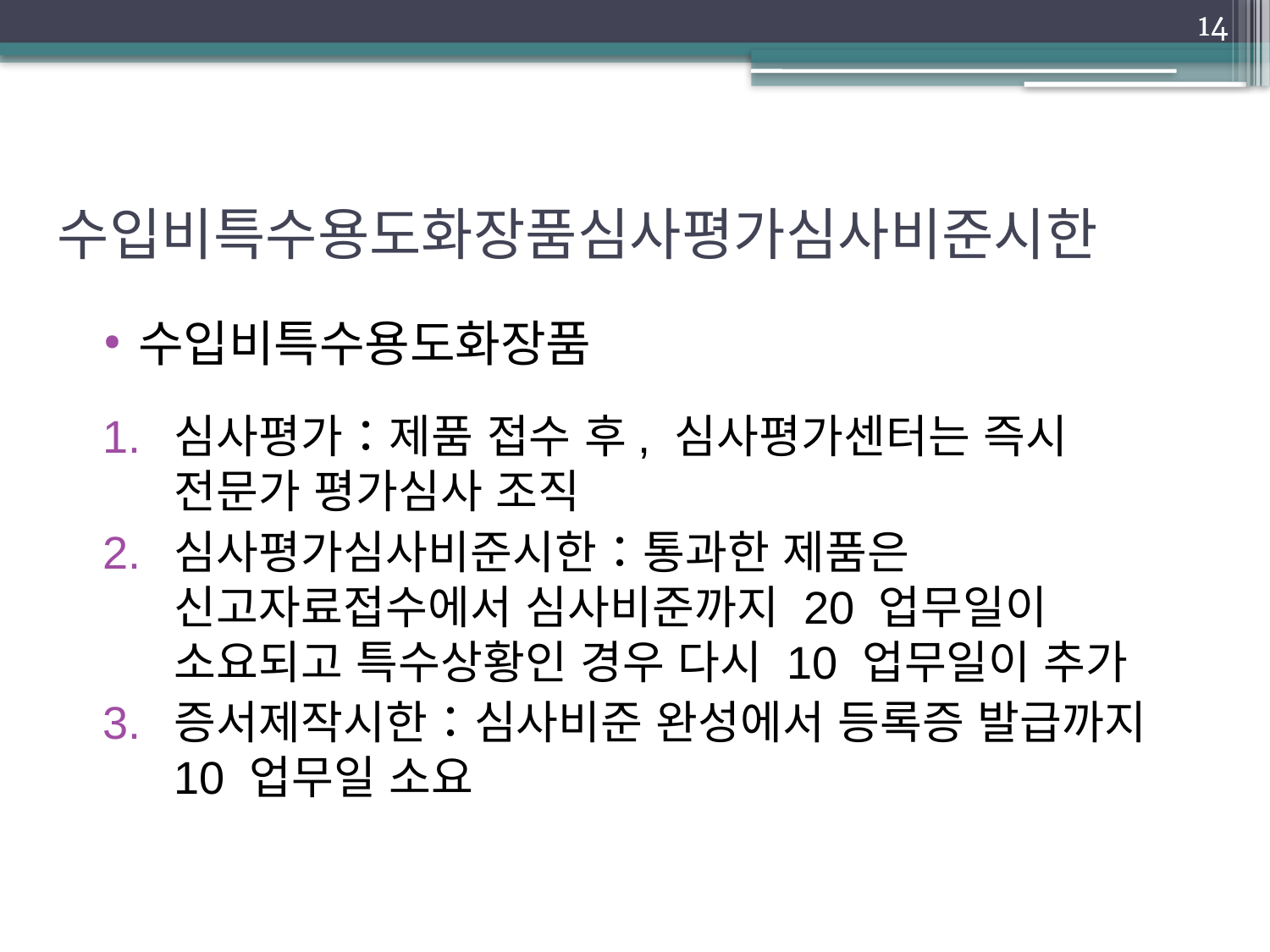

14
# 수입비특수용도화장품심사평가심사비준시한
수입비특수용도화장품

심사평가：제품 접수 후, 심사평가센터는 즉시 전문가 평가심사 조직
심사평가심사비준시한：통과한 제품은 신고자료접수에서 심사비준까지 20 업무일이 소요되고 특수상황인 경우 다시 10 업무일이 추가
증서제작시한：심사비준 완성에서 등록증 발급까지 10 업무일 소요